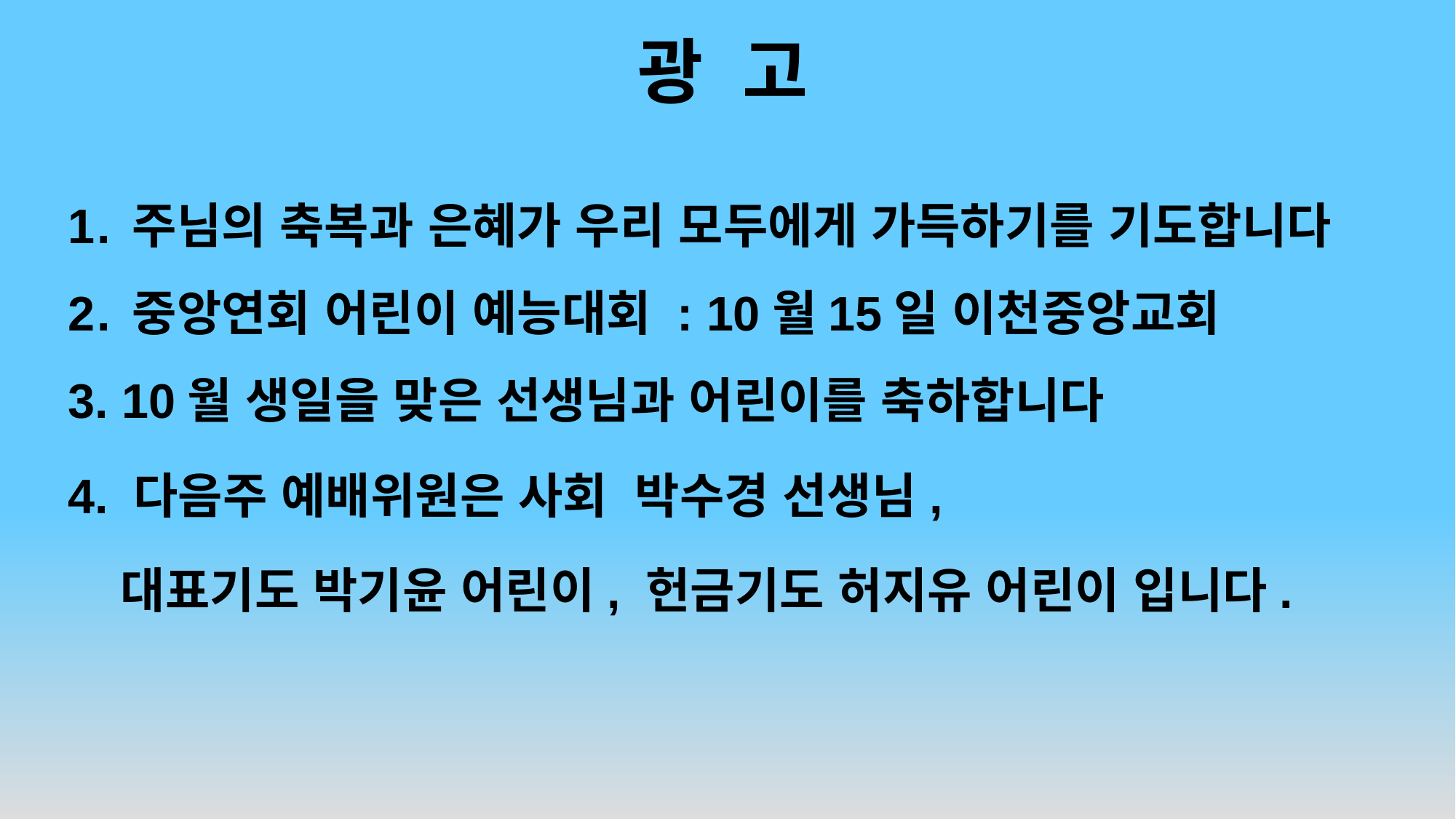

# 광  고
주님의 축복과 은혜가 우리 모두에게 가득하기를 기도합니다
중앙연회 어린이 예능대회 : 10월15일 이천중앙교회
3. 10월 생일을 맞은 선생님과 어린이를 축하합니다
4. 다음주 예배위원은 사회  박수경 선생님,
   대표기도 박기윤 어린이, 헌금기도 허지유 어린이 입니다.